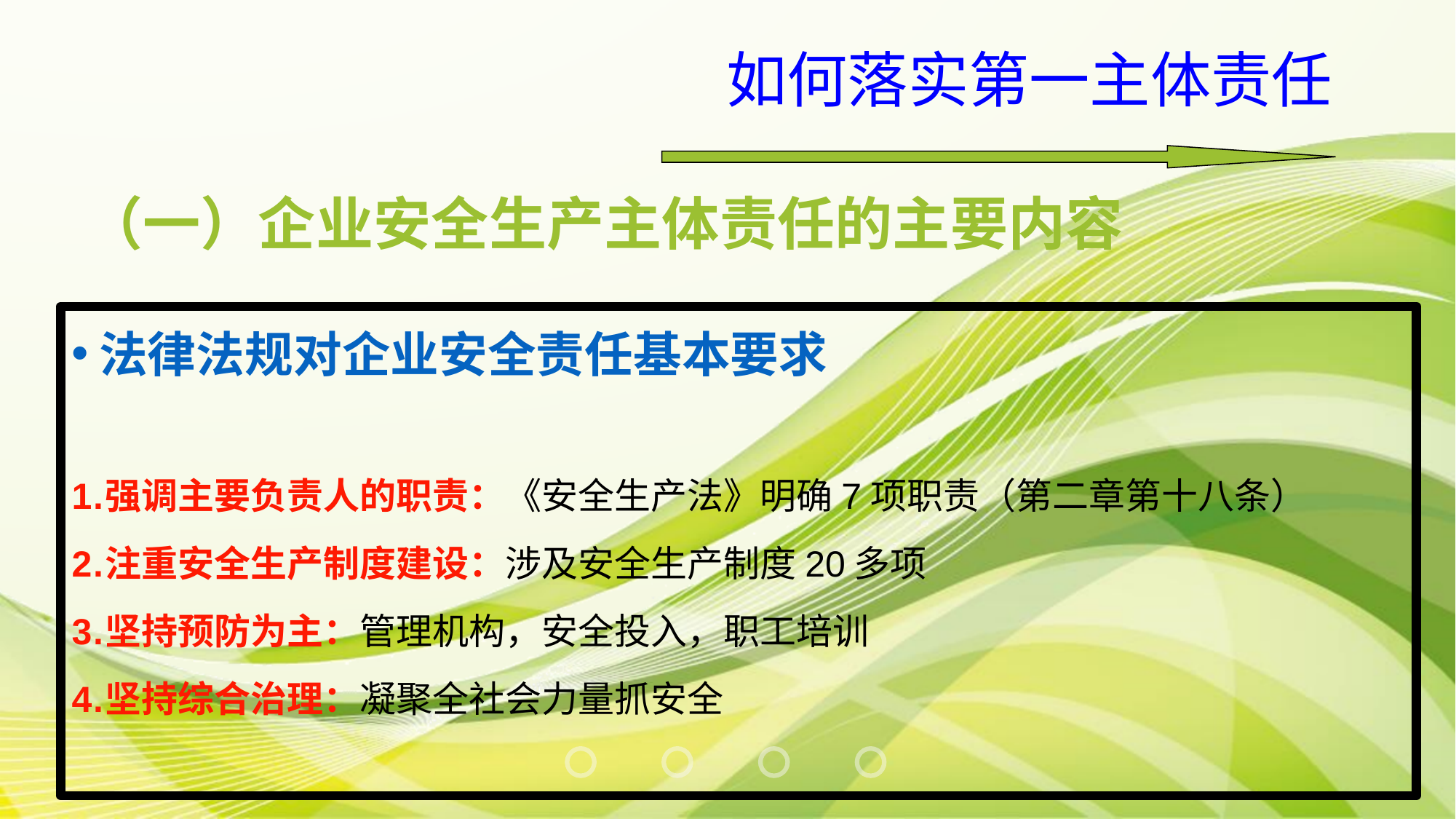

如何落实第一主体责任

（一）企业安全生产主体责任的主要内容
法律法规对企业安全责任基本要求

强调主要负责人的职责：《安全生产法》明确7项职责（第二章第十八条）
注重安全生产制度建设：涉及安全生产制度20多项
坚持预防为主：管理机构，安全投入，职工培训
坚持综合治理：凝聚全社会力量抓安全